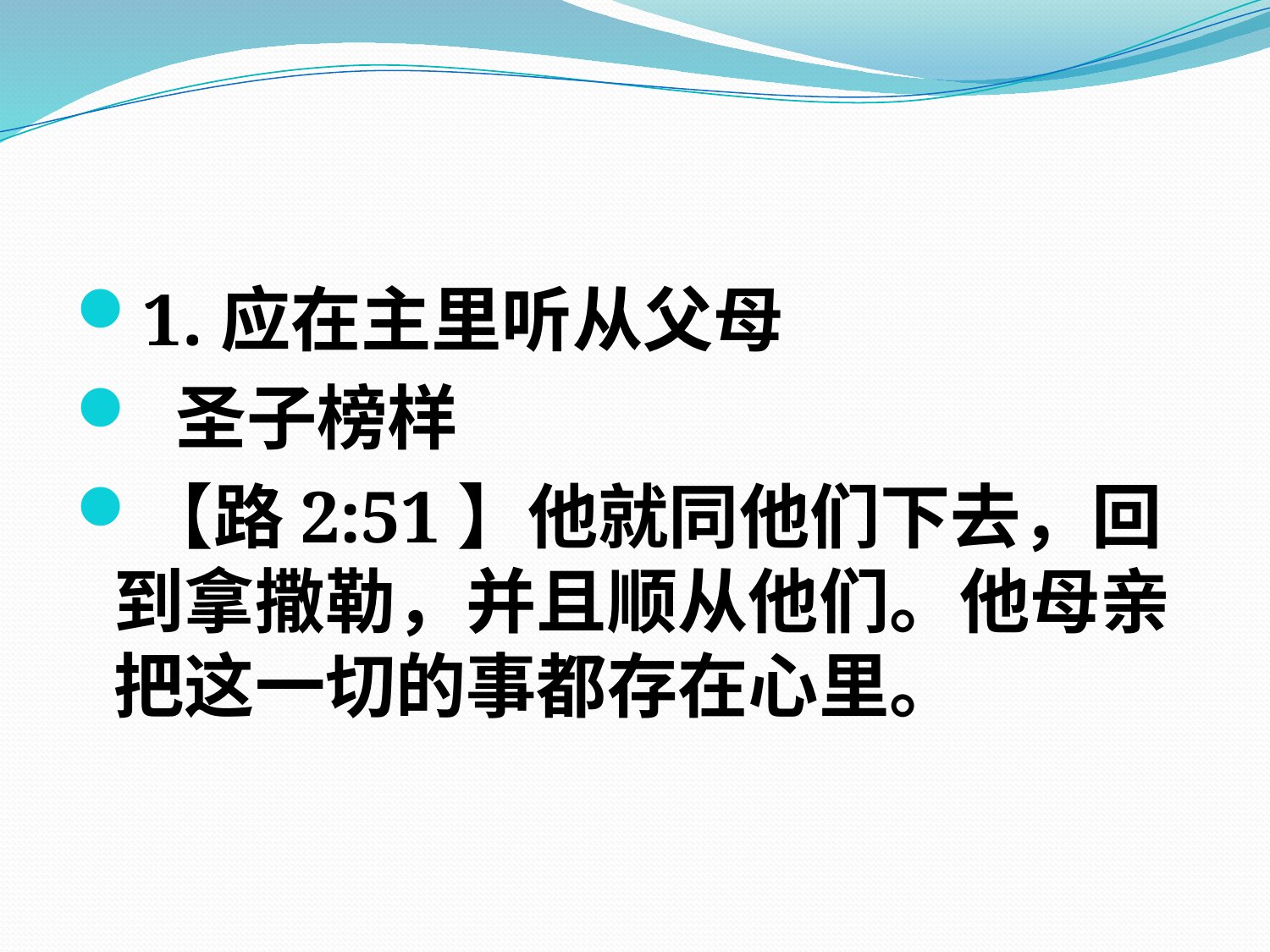

#
1.应在主里听从父母
 圣子榜样
【路2:51】他就同他们下去，回到拿撒勒，并且顺从他们。他母亲把这一切的事都存在心里。